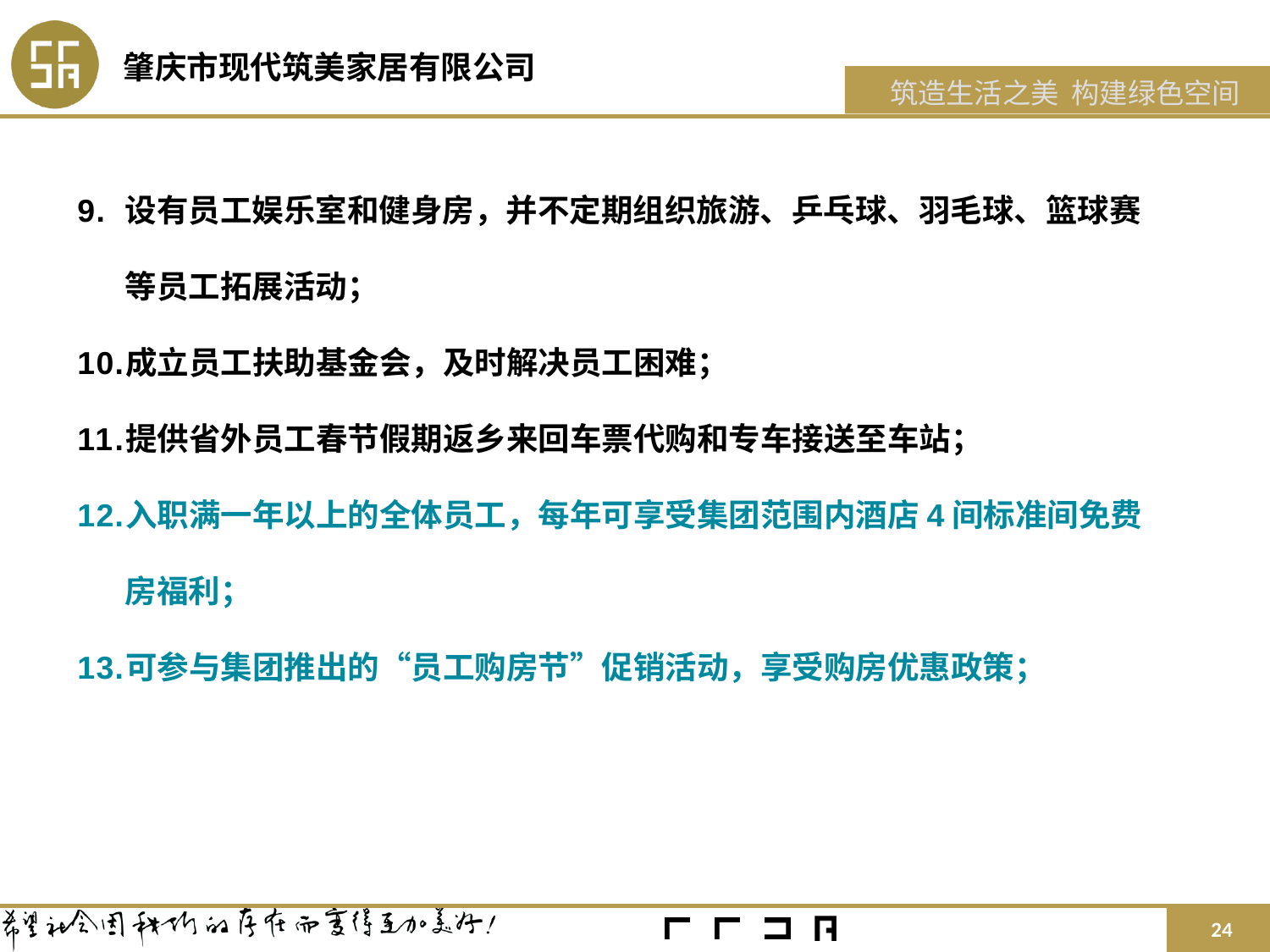

设有员工娱乐室和健身房，并不定期组织旅游、乒乓球、羽毛球、篮球赛等员工拓展活动；
成立员工扶助基金会，及时解决员工困难；
提供省外员工春节假期返乡来回车票代购和专车接送至车站；
入职满一年以上的全体员工，每年可享受集团范围内酒店4间标准间免费房福利；
可参与集团推出的“员工购房节”促销活动，享受购房优惠政策；
24